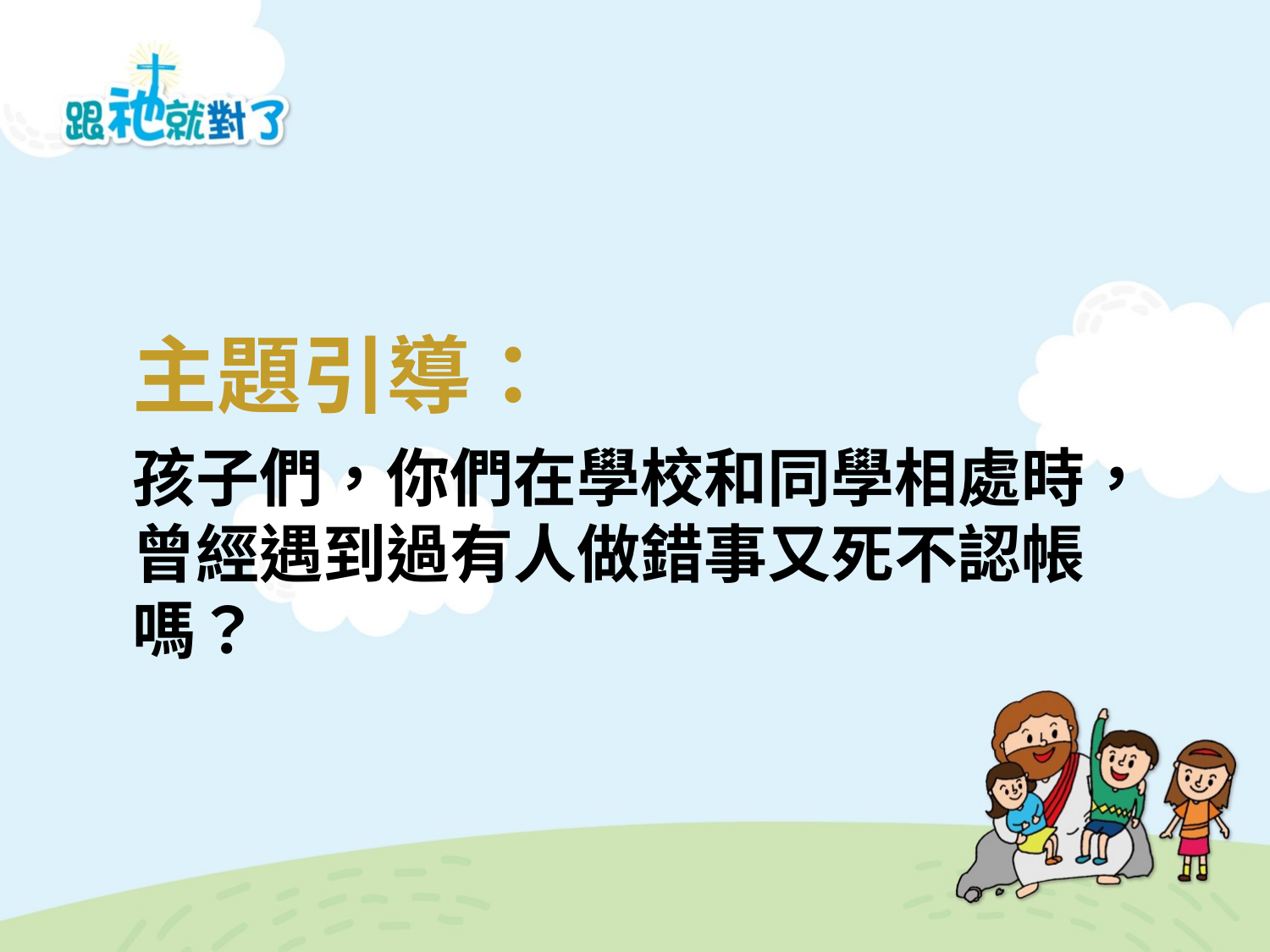

主題引導：
孩子們，你們在學校和同學相處時，曾經遇到過有人做錯事又死不認帳嗎？